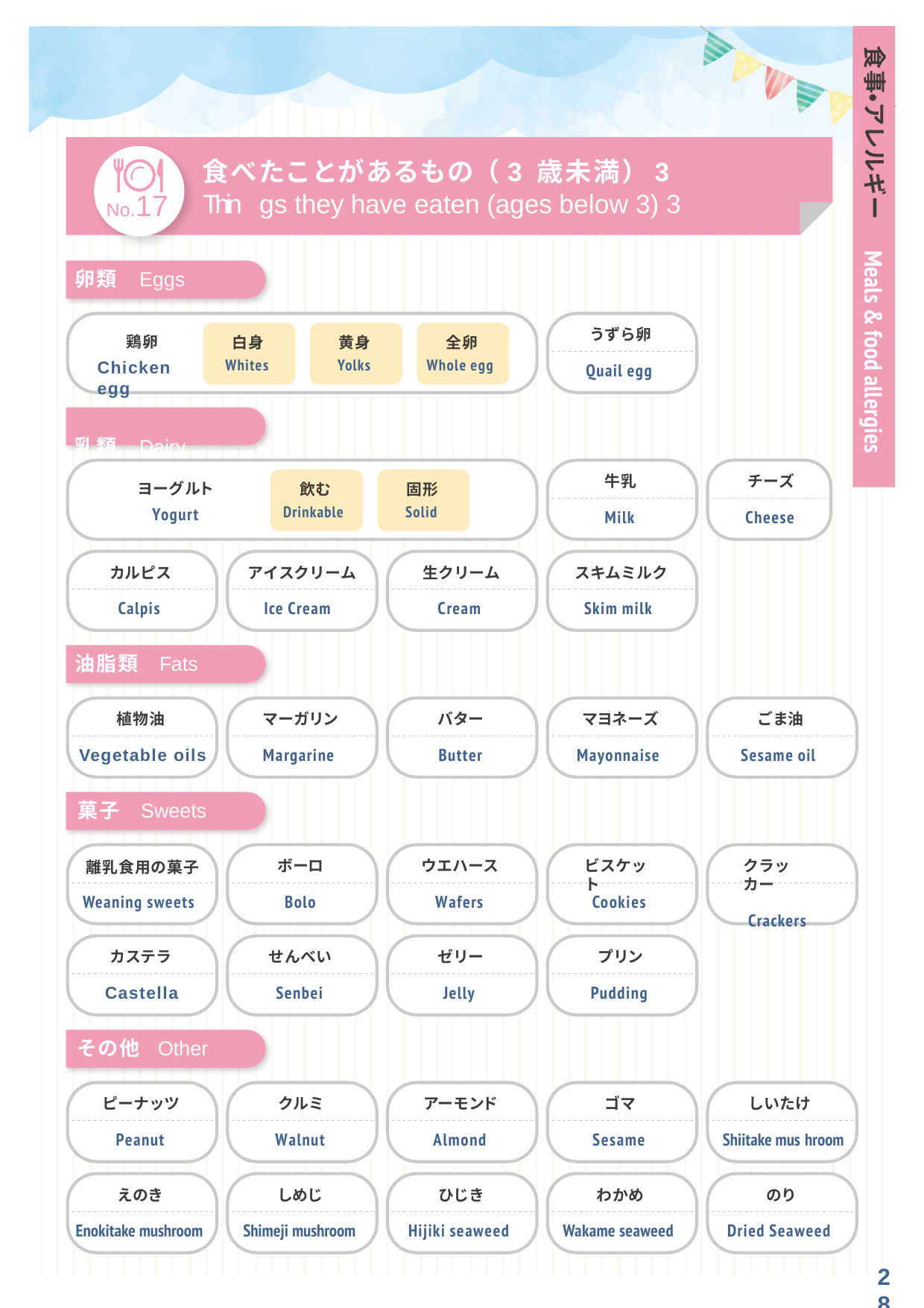

食事・アレルギー

食べたことがあるもの（3 歳未満）3

No.17
Thin	gs they have eaten (ages below 3) 3
Meals & food allergies
卵類	Eggs

うずら卵
黄身
Yolks
鶏卵
白身
全卵
Whites
Whole egg
Chicken egg

乳類	Dairy
Quail egg

牛乳
チーズ
Cheese
ヨーグルト
飲む
固形
Drinkable
Solid
Yogurt
Milk

カルピス
アイスクリーム
生クリーム
スキムミルク
Calpis
Ice Cream
Cream
Skim milk
油脂類	Fats

植物油
マーガリン
バター
マヨネーズ
ごま油
Vegetable oils

菓子	Sweets

離乳食用の菓子
Margarine
Butter
Mayonnaise
Sesame oil

ボーロ
ウエハース
ビスケット
クラッカー
Crackers
Weaning sweets
Bolo
Wafers
Cookies

カステラ
せんべい
ゼリー
プリン
Pudding
Castella
Senbei
Jelly
その他	Other

ピーナッツ
クルミ
アーモンド
ゴマ
しいたけ
Peanut
Walnut
Almond
Sesame
Shiitake mus
hroom

えのき
しめじ
ひじき
わかめ
のり
Enokitake mushroom
Shimeji mushroom
Hijiki seaweed
Wakame seaweed
Dried Seaweed
28